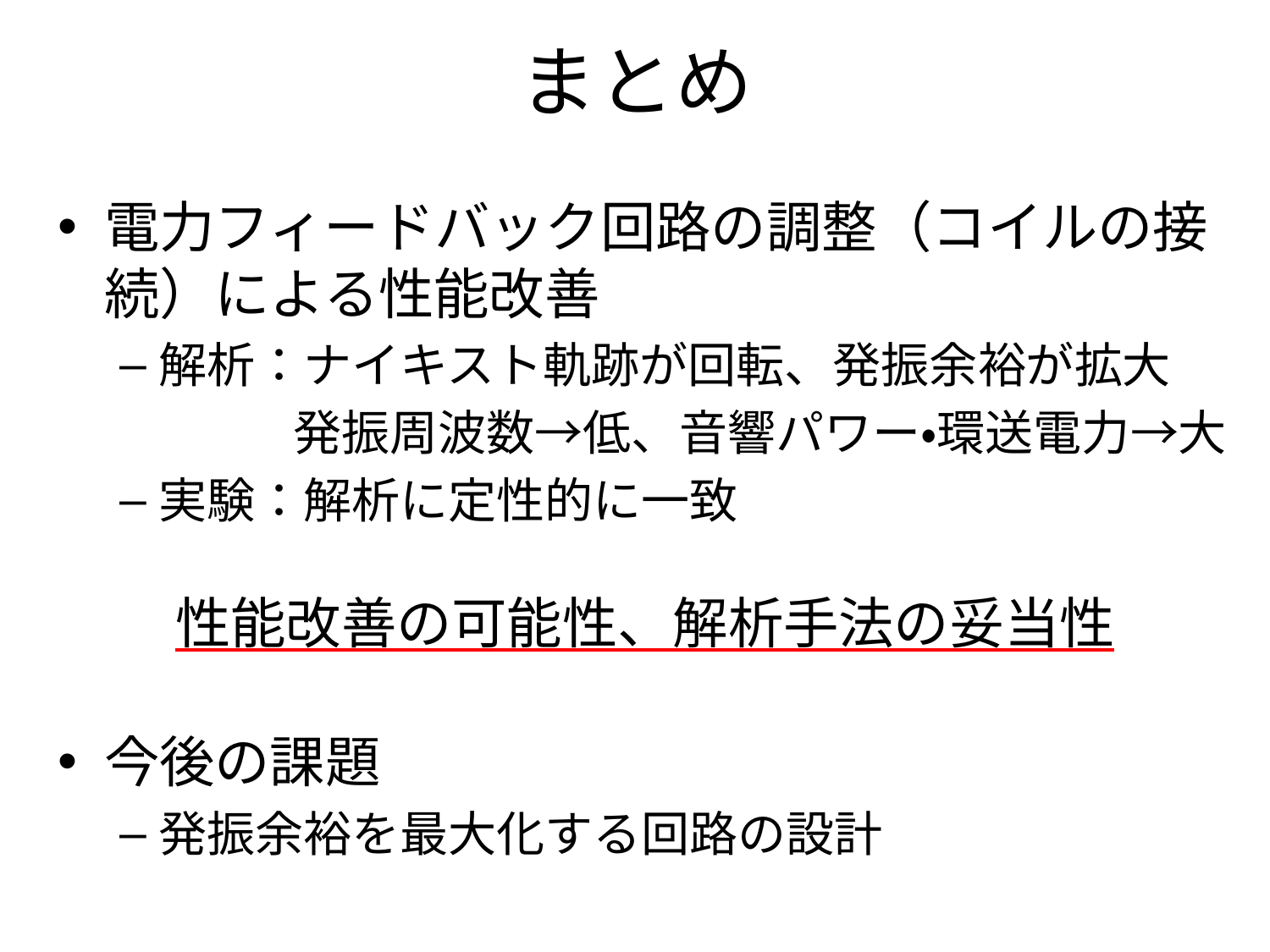

# まとめ
電力フィードバック回路の調整（コイルの接続）による性能改善
解析：ナイキスト軌跡が回転、発振余裕が拡大
               発振周波数→低、音響パワー・環送電力→大
実験：解析に定性的に一致

性能改善の可能性、解析手法の妥当性

今後の課題
発振余裕を最大化する回路の設計